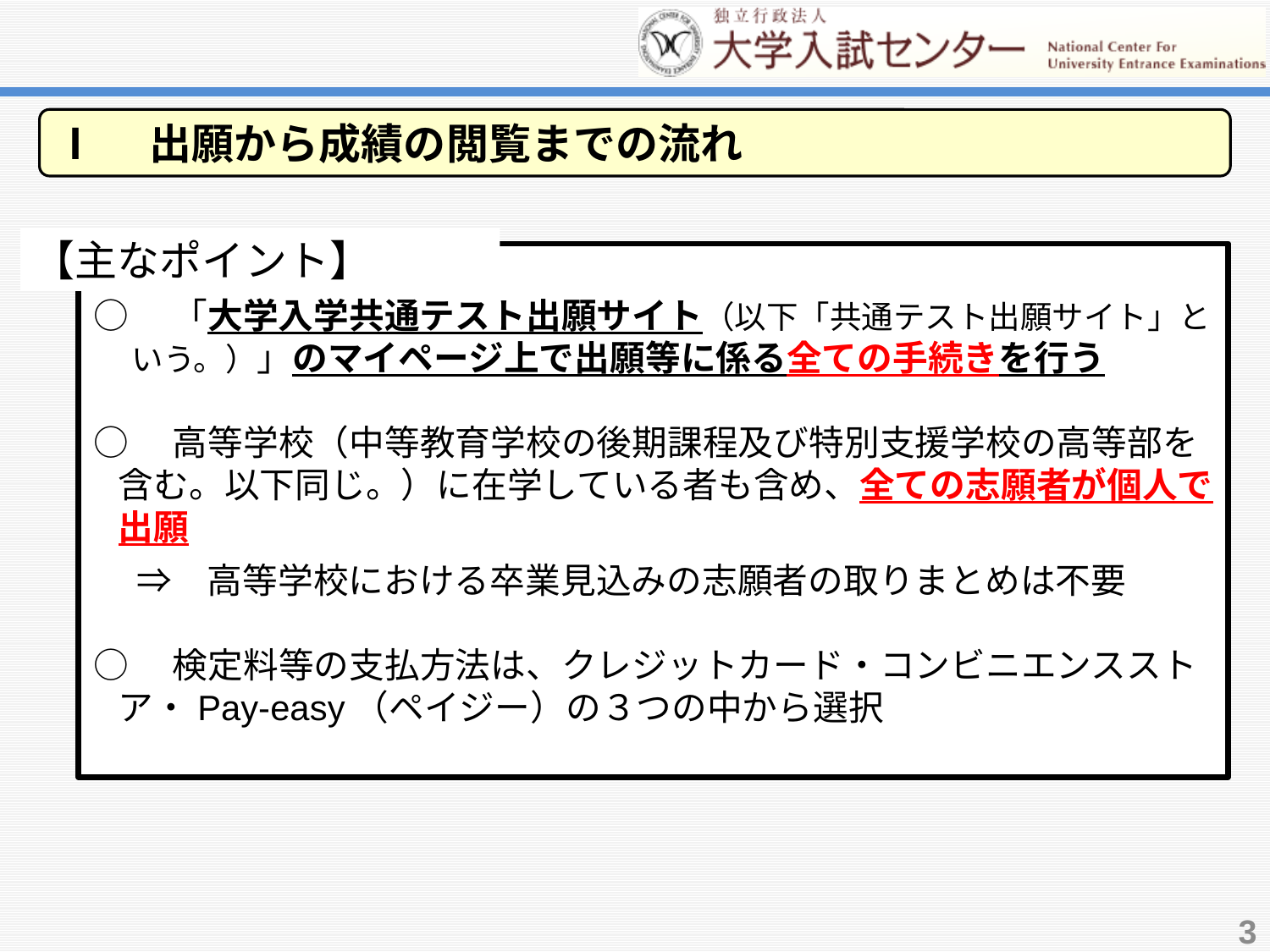

Ⅰ　出願から成績の閲覧までの流れ
【主なポイント】
○　「大学入学共通テスト出願サイト（以下「共通テスト出願サイト」という。）」のマイページ上で出願等に係る全ての手続きを行う
○　高等学校（中等教育学校の後期課程及び特別支援学校の高等部を含む。以下同じ。）に在学している者も含め、全ての志願者が個人で出願
　 ⇒　高等学校における卒業見込みの志願者の取りまとめは不要
○　検定料等の支払方法は、クレジットカード・コンビニエンスストア・Pay-easy（ペイジー）の３つの中から選択
3